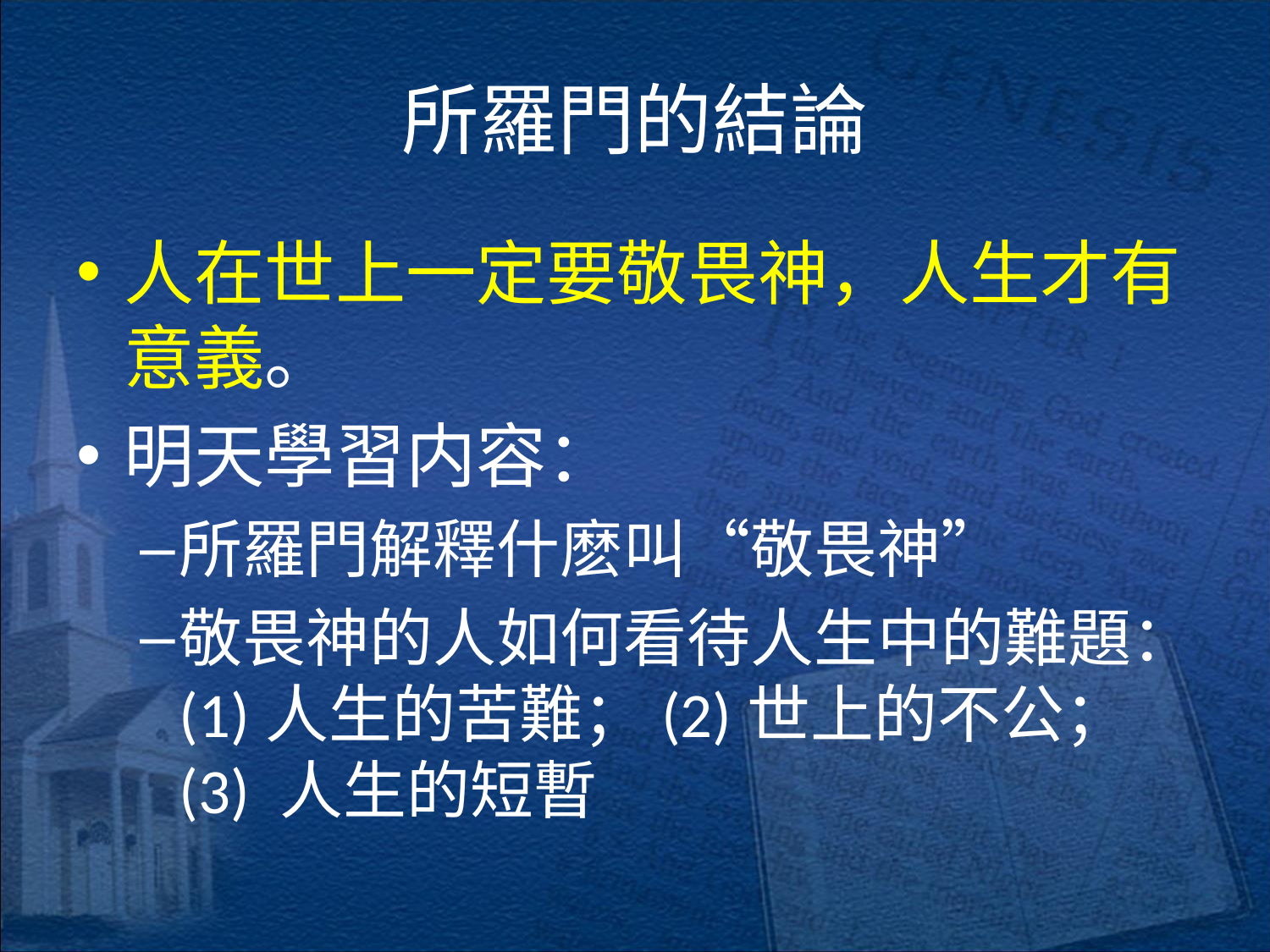

# 所羅門的結論
人在世上一定要敬畏神，人生才有意義。
明天學習内容：
所羅門解釋什麽叫“敬畏神”
敬畏神的人如何看待人生中的難題：(1)人生的苦難；(2)世上的不公；(3) 人生的短暫